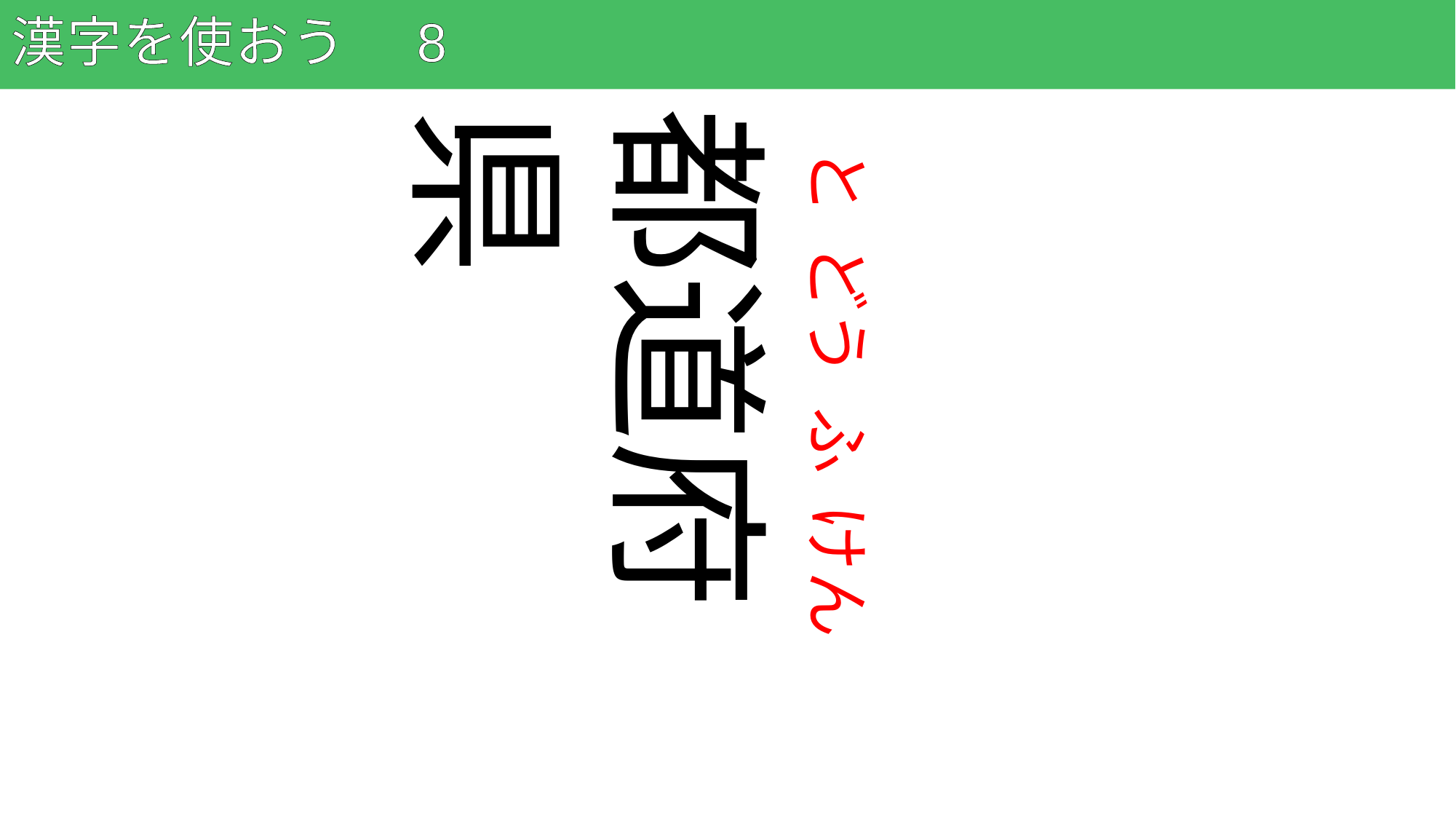

# 漢字を使おう　8
59
都道府県
と  どう  ふ  けん